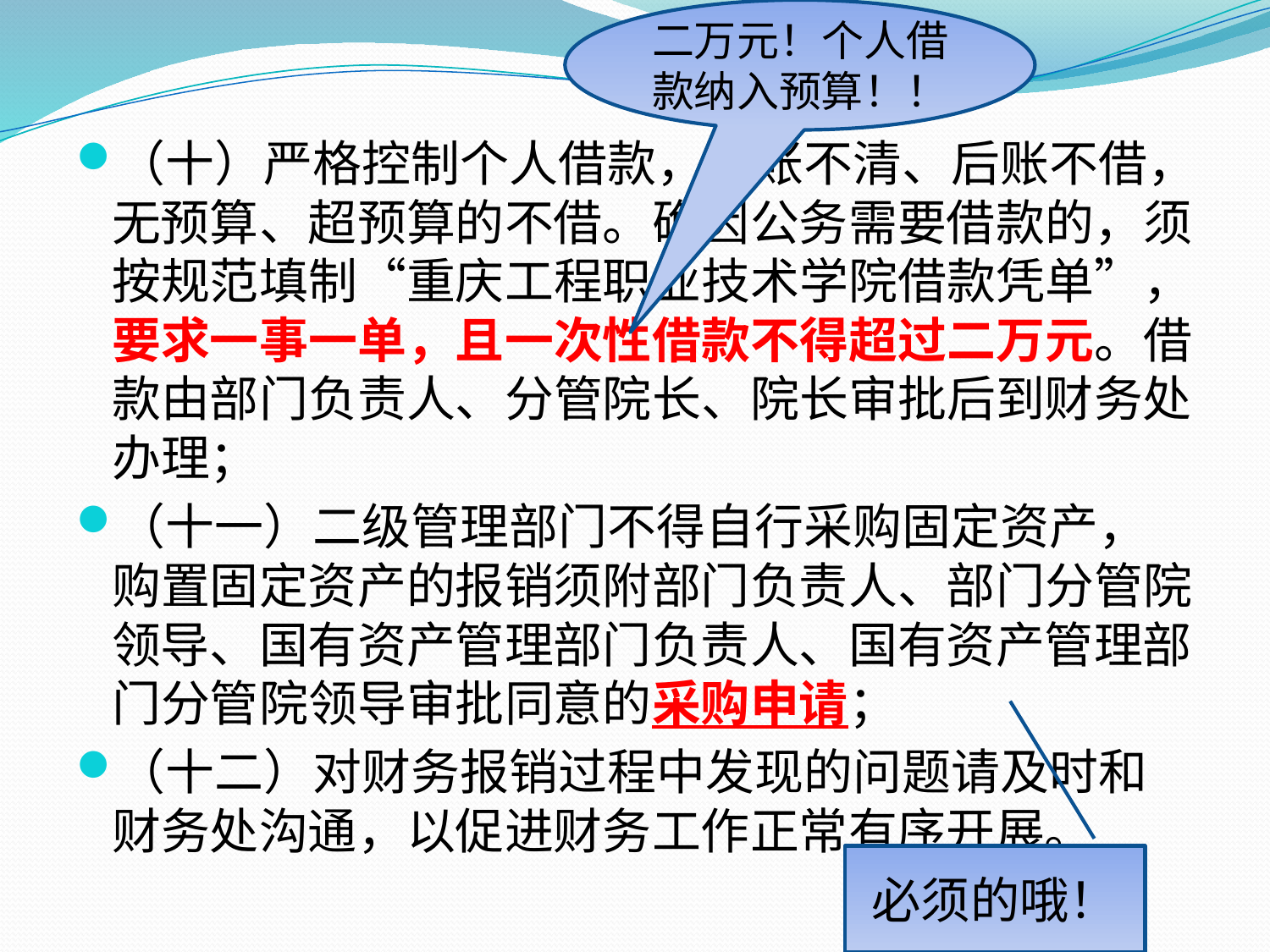

二万元！个人借款纳入预算！！
（十）严格控制个人借款，前账不清、后账不借，无预算、超预算的不借。确因公务需要借款的，须按规范填制“重庆工程职业技术学院借款凭单”，要求一事一单，且一次性借款不得超过二万元。借款由部门负责人、分管院长、院长审批后到财务处办理；
（十一）二级管理部门不得自行采购固定资产，购置固定资产的报销须附部门负责人、部门分管院领导、国有资产管理部门负责人、国有资产管理部门分管院领导审批同意的采购申请；
（十二）对财务报销过程中发现的问题请及时和财务处沟通，以促进财务工作正常有序开展。

必须的哦！